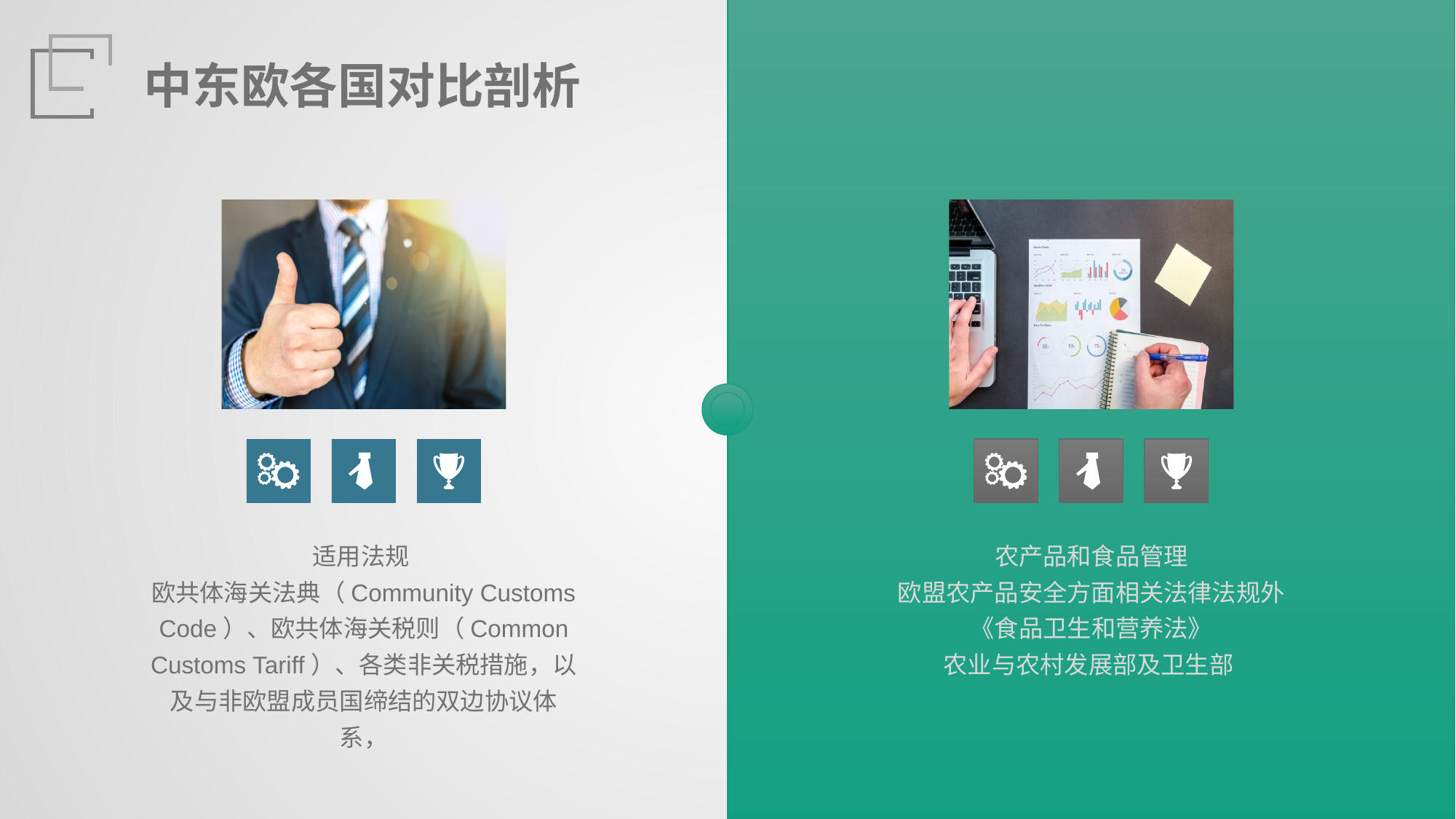

中东欧各国对比剖析

适用法规
欧共体海关法典（Community Customs Code）、欧共体海关税则（Common Customs Tariff）、各类非关税措施，以及与非欧盟成员国缔结的双边协议体系，
农产品和食品管理
欧盟农产品安全方面相关法律法规外
《食品卫生和营养法》
农业与农村发展部及卫生部